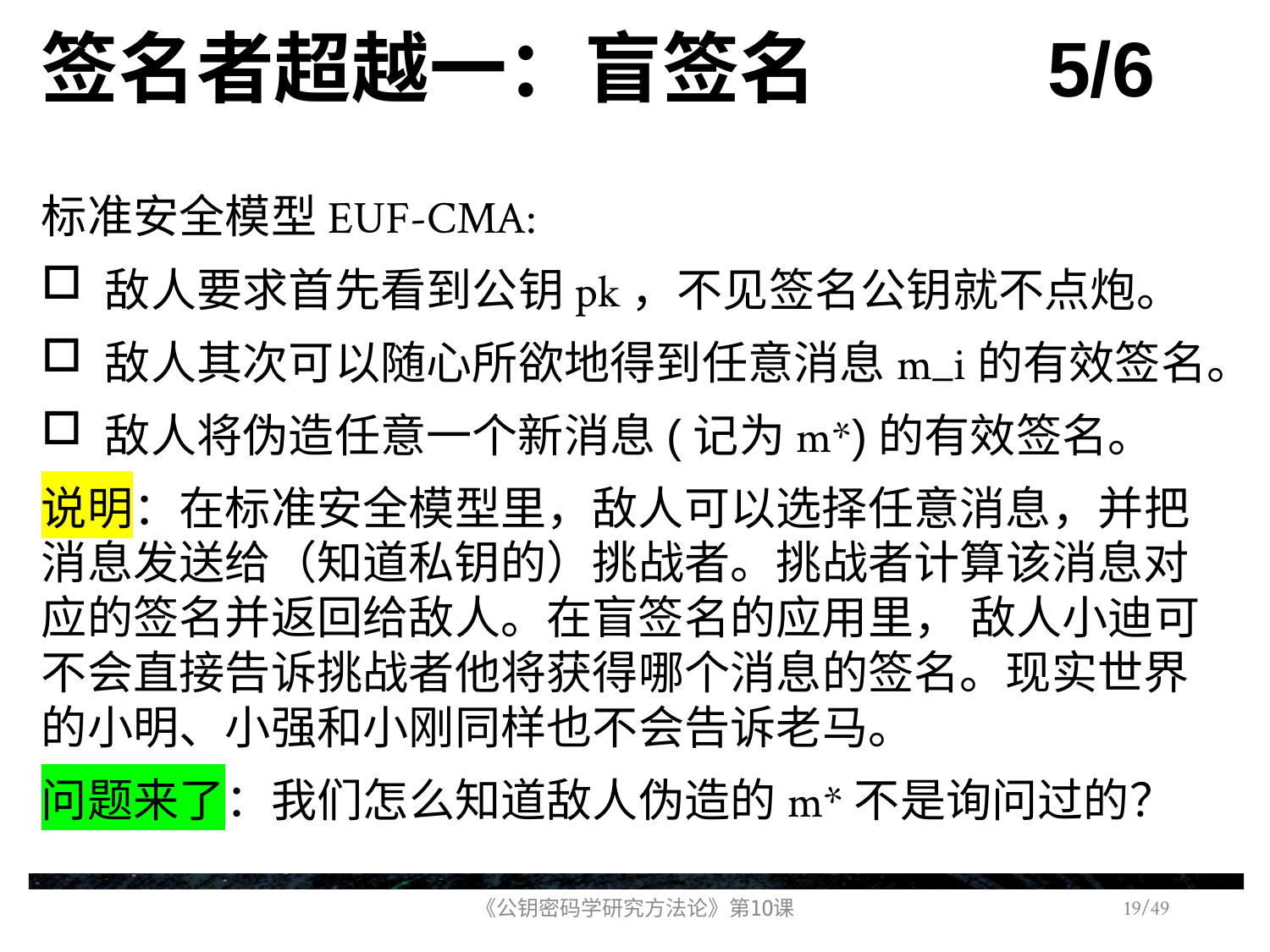

# 签名者超越一：盲签名            5/6
标准安全模型EUF-CMA:
敌人要求首先看到公钥pk，不见签名公钥就不点炮。
敌人其次可以随心所欲地得到任意消息m_i的有效签名。
敌人将伪造任意一个新消息(记为m*)的有效签名。
说明：在标准安全模型里，敌人可以选择任意消息，并把消息发送给（知道私钥的）挑战者。挑战者计算该消息对应的签名并返回给敌人。在盲签名的应用里， 敌人小迪可不会直接告诉挑战者他将获得哪个消息的签名。现实世界的小明、小强和小刚同样也不会告诉老马。
问题来了：我们怎么知道敌人伪造的m*不是询问过的？

《公钥密码学研究方法论》第10课
19/49